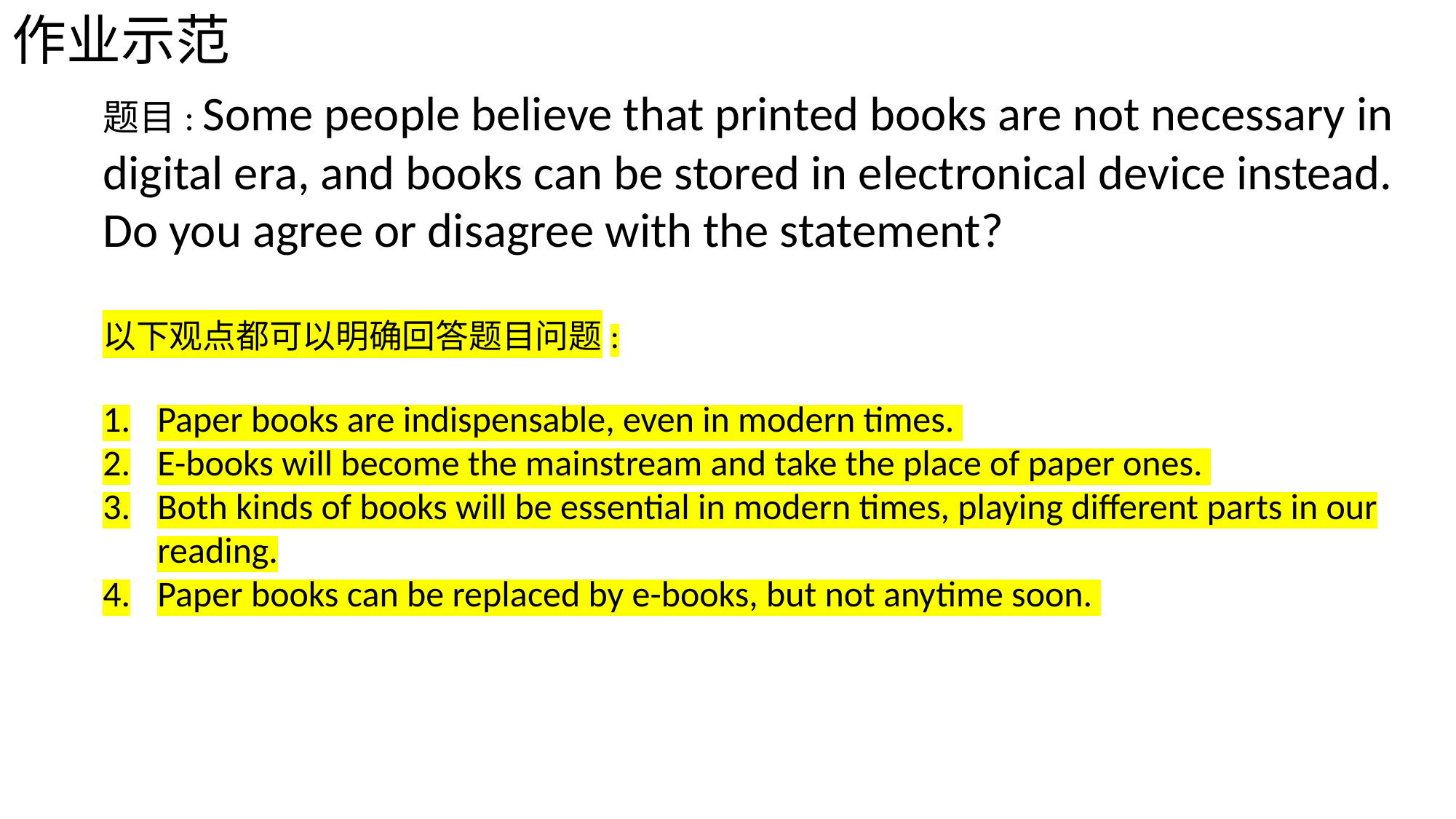

作业示范
题目: Some people believe that printed books are not necessary in digital era, and books can be stored in electronical device instead. Do you agree or disagree with the statement?

以下观点都可以明确回答题目问题:

Paper books are indispensable, even in modern times.
E-books will become the mainstream and take the place of paper ones.
Both kinds of books will be essential in modern times, playing different parts in our reading.
Paper books can be replaced by e-books, but not anytime soon.